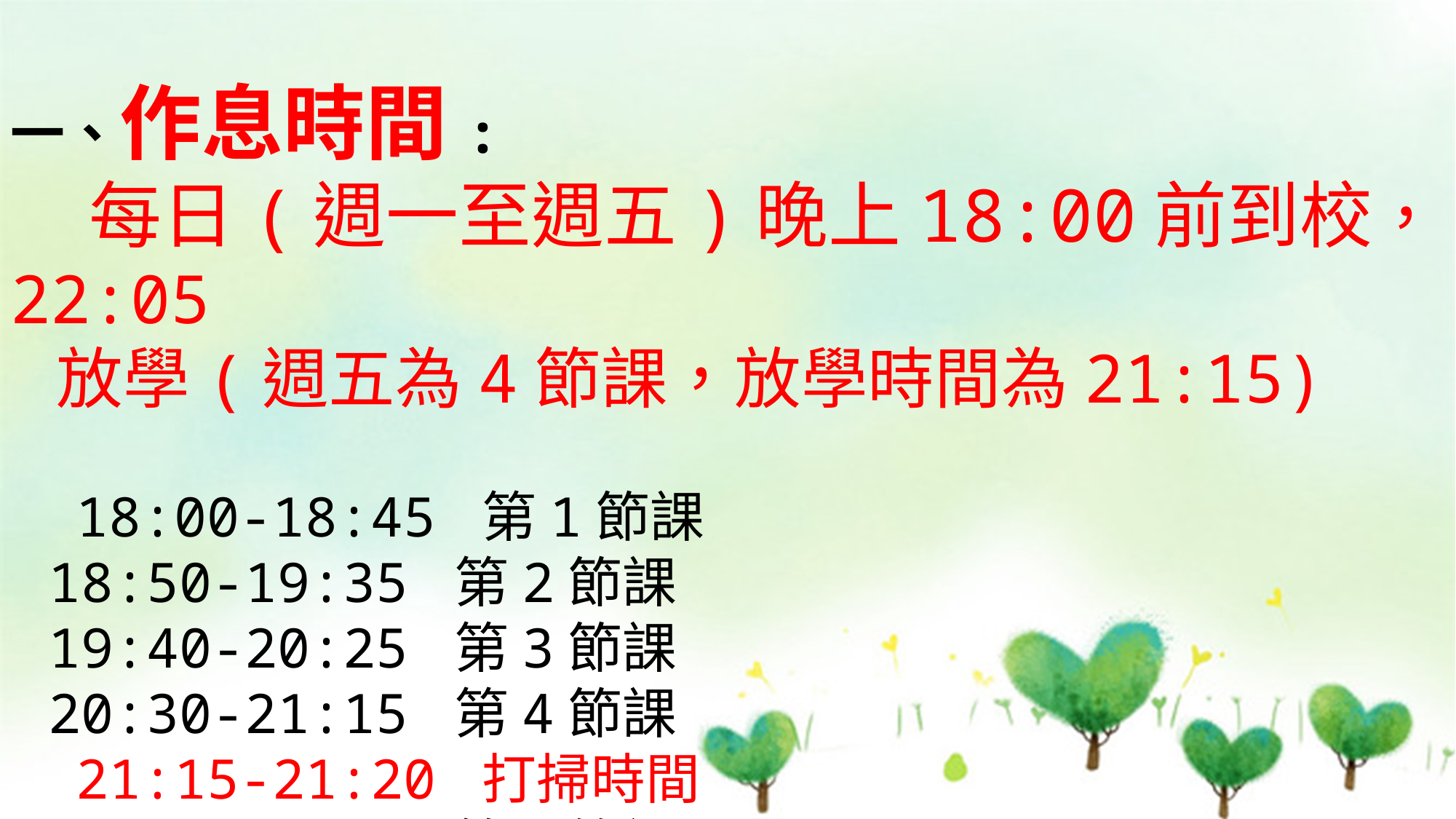

一、作息時間:
  每日(週一至週五)晚上18:00前到校，22:05
  放學(週五為4節課，放學時間為21:15)
  18:00-18:45 第1節課
  18:50-19:35 第2節課
  19:40-20:25 第3節課
  20:30-21:15 第4節課
  21:15-21:20 打掃時間
  21:20-22:05 第5節課